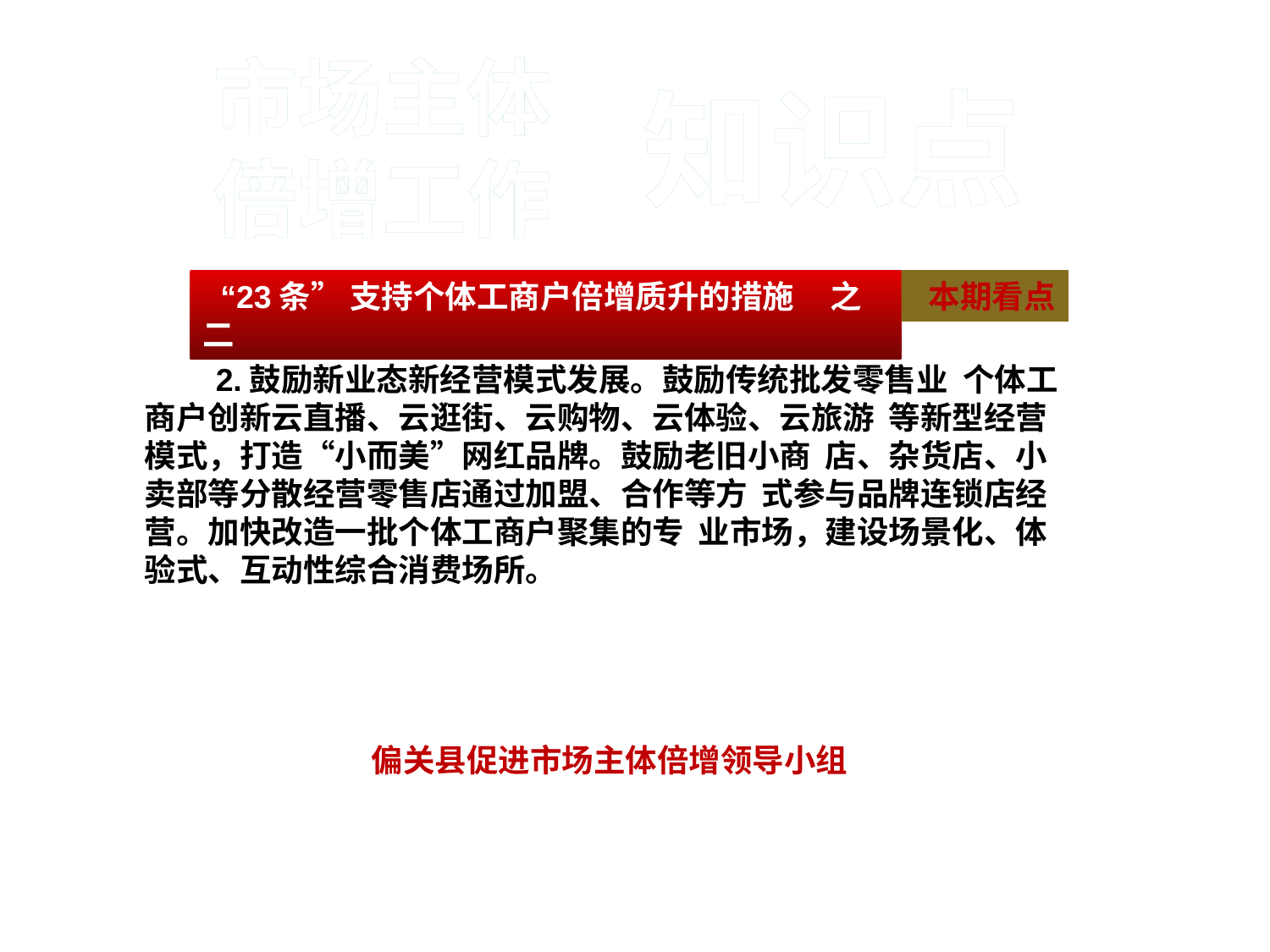

#

市场主体
倍增工作
知识点

        2.鼓励新业态新经营模式发展。鼓励传统批发零售业  个体工商户创新云直播、云逛街、云购物、云体验、云旅游  等新型经营模式，打造“小而美”网红品牌。鼓励老旧小商  店、杂货店、小卖部等分散经营零售店通过加盟、合作等方  式参与品牌连锁店经营。加快改造一批个体工商户聚集的专  业市场，建设场景化、体验式、互动性综合消费场所。

偏关县促进市场主体倍增领导小组
  “23条” 支持个体工商户倍增质升的措施     之二
 本期看点